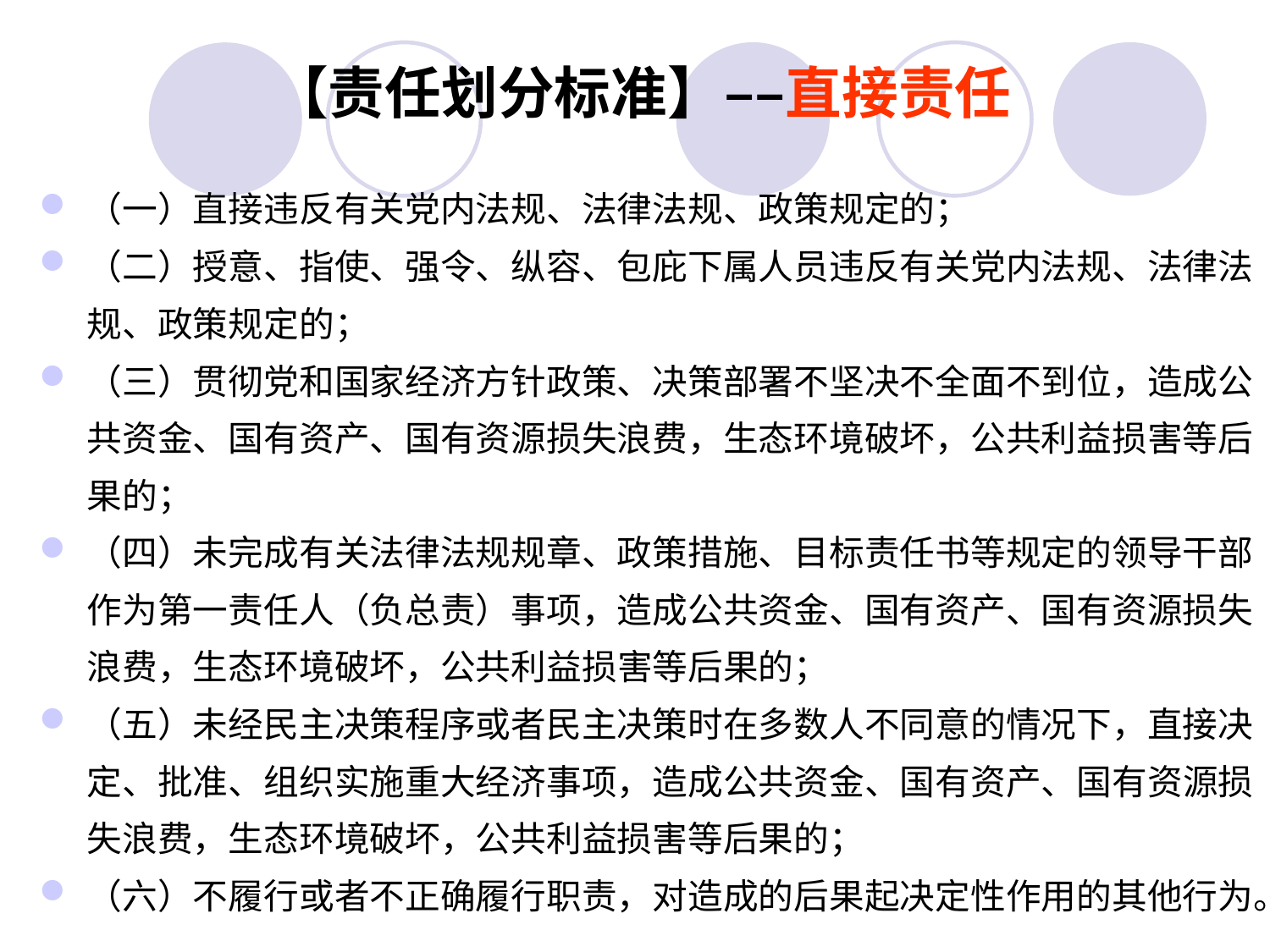

# 【责任划分标准】––直接责任
（一）直接违反有关党内法规、法律法规、政策规定的；
（二）授意、指使、强令、纵容、包庇下属人员违反有关党内法规、法律法规、政策规定的；
（三）贯彻党和国家经济方针政策、决策部署不坚决不全面不到位，造成公共资金、国有资产、国有资源损失浪费，生态环境破坏，公共利益损害等后果的；
（四）未完成有关法律法规规章、政策措施、目标责任书等规定的领导干部作为第一责任人（负总责）事项，造成公共资金、国有资产、国有资源损失浪费，生态环境破坏，公共利益损害等后果的；
（五）未经民主决策程序或者民主决策时在多数人不同意的情况下，直接决定、批准、组织实施重大经济事项，造成公共资金、国有资产、国有资源损失浪费，生态环境破坏，公共利益损害等后果的；
（六）不履行或者不正确履行职责，对造成的后果起决定性作用的其他行为。